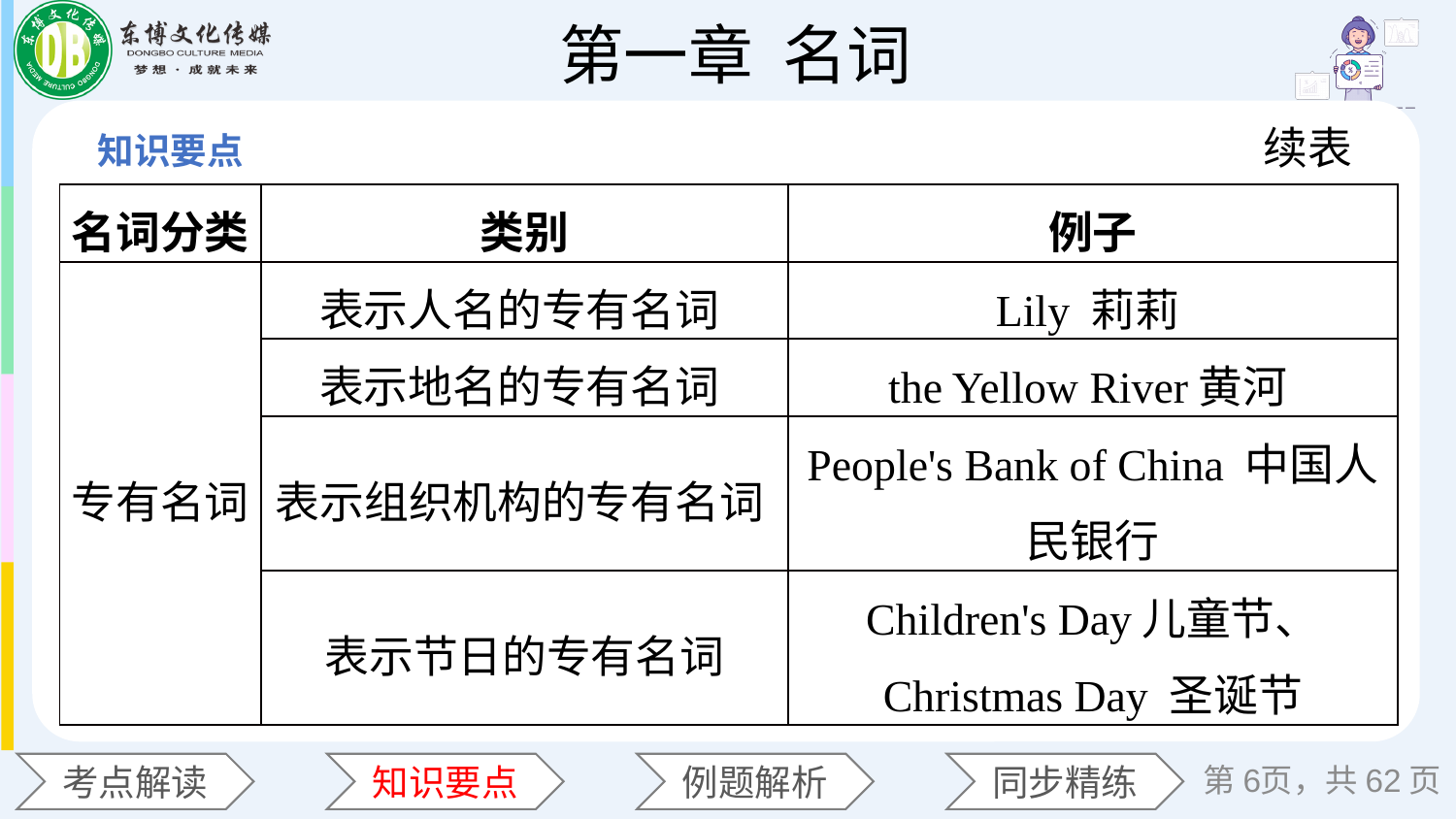

续表

| 名词分类 | 类别 | 例子 |
| --- | --- | --- |
| 专有名词 | 表示人名的专有名词 | Lily 莉莉 |
|  | 表示地名的专有名词 | the Yellow River黄河 |
|  | 表示组织机构的专有名词 | People's Bank of China 中国人民银行 |
|  | 表示节日的专有名词 | Children's Day儿童节、 Christmas Day 圣诞节 |
第6页，共62页